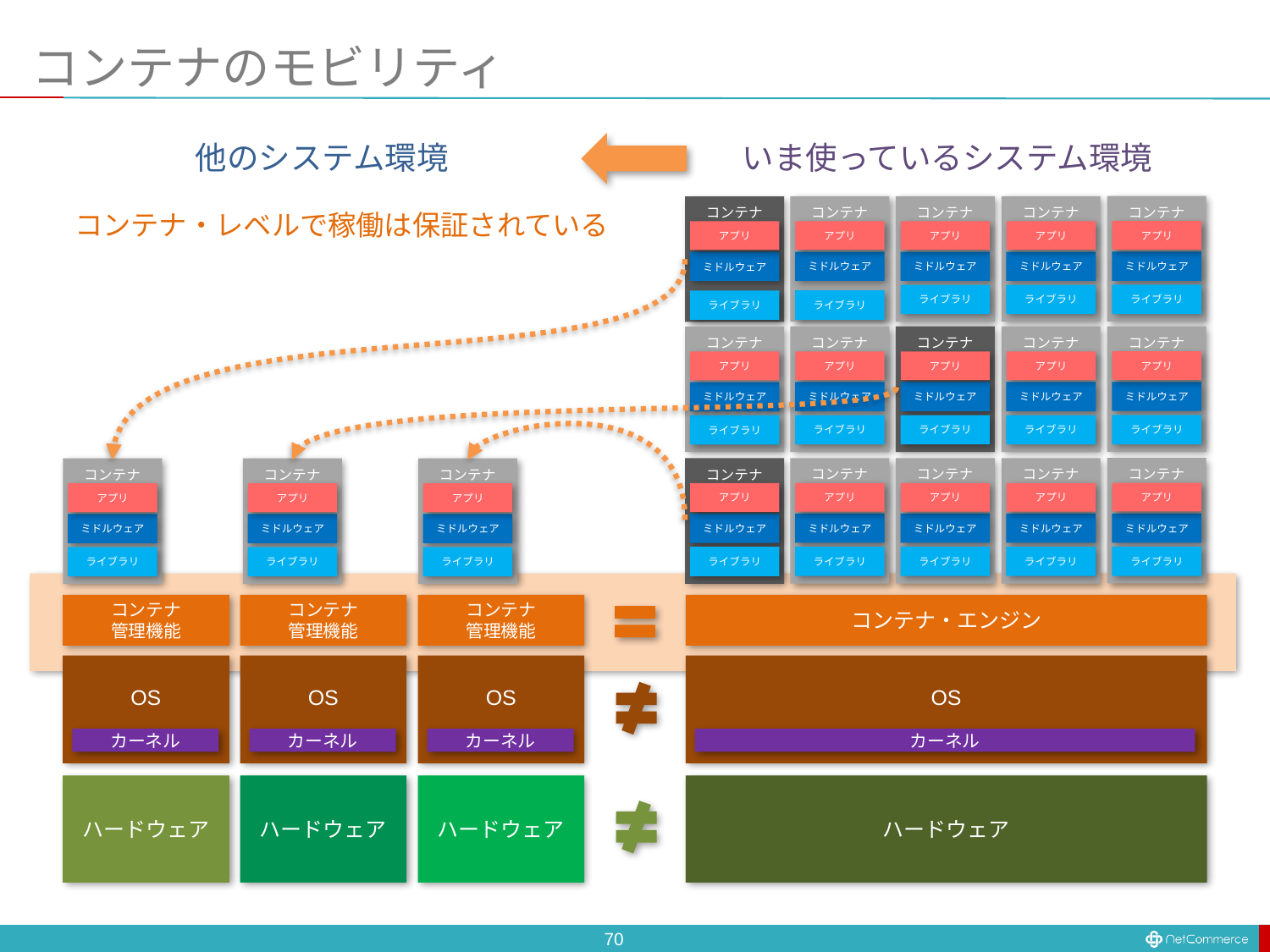

# コンテナのモビリティ
他のシステム環境
いま使っているシステム環境

コンテナ
アプリ
ミドルウェア
ライブラリ

コンテナ
アプリ
ミドルウェア
ライブラリ

コンテナ
アプリ
ミドルウェア
ライブラリ

コンテナ
アプリ
ミドルウェア
ライブラリ

コンテナ
アプリ
ミドルウェア
ライブラリ
コンテナ・レベルで稼働は保証されている

コンテナ
アプリ
ミドルウェア
ライブラリ

コンテナ
アプリ
ミドルウェア
ライブラリ

コンテナ
アプリ
ミドルウェア
ライブラリ

コンテナ
アプリ
ミドルウェア
ライブラリ

コンテナ
アプリ
ミドルウェア
ライブラリ

コンテナ
アプリ
ミドルウェア
ライブラリ

コンテナ
アプリ
ミドルウェア
ライブラリ

コンテナ
アプリ
ミドルウェア
ライブラリ

コンテナ
アプリ
ミドルウェア
ライブラリ

コンテナ
アプリ
ミドルウェア
ライブラリ

コンテナ
アプリ
ミドルウェア
ライブラリ

コンテナ
アプリ
ミドルウェア
ライブラリ

コンテナ
アプリ
ミドルウェア
ライブラリ

コンテナ
管理機能
コンテナ
管理機能
コンテナ
管理機能
コンテナ・エンジン

OS

OS

OS

OS

カーネル
カーネル
カーネル
カーネル
ハードウェア
ハードウェア
ハードウェア
ハードウェア

70